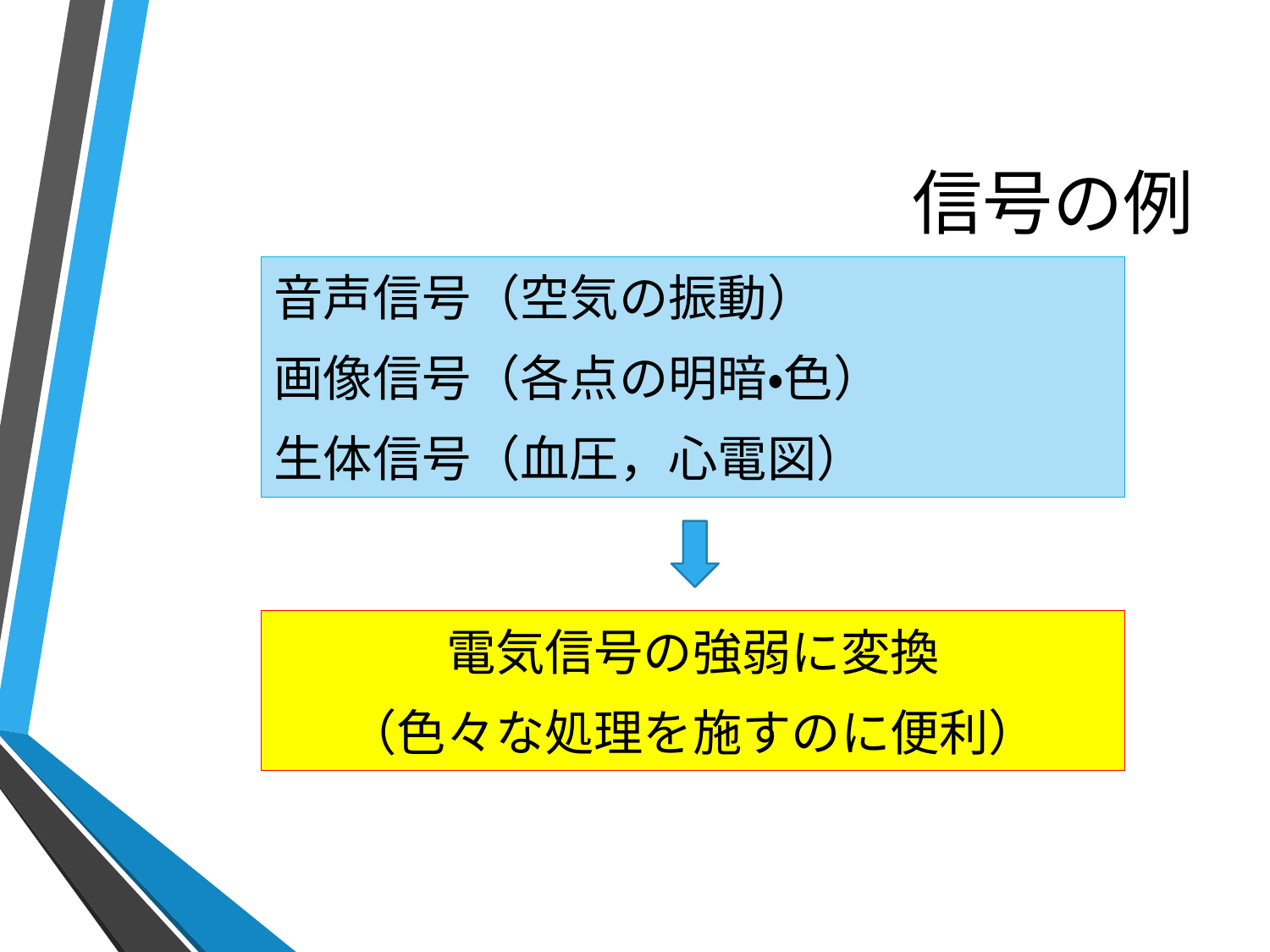

# 信号の例
音声信号（空気の振動）
画像信号（各点の明暗・色）
生体信号（血圧，心電図）

電気信号の強弱に変換
（色々な処理を施すのに便利）